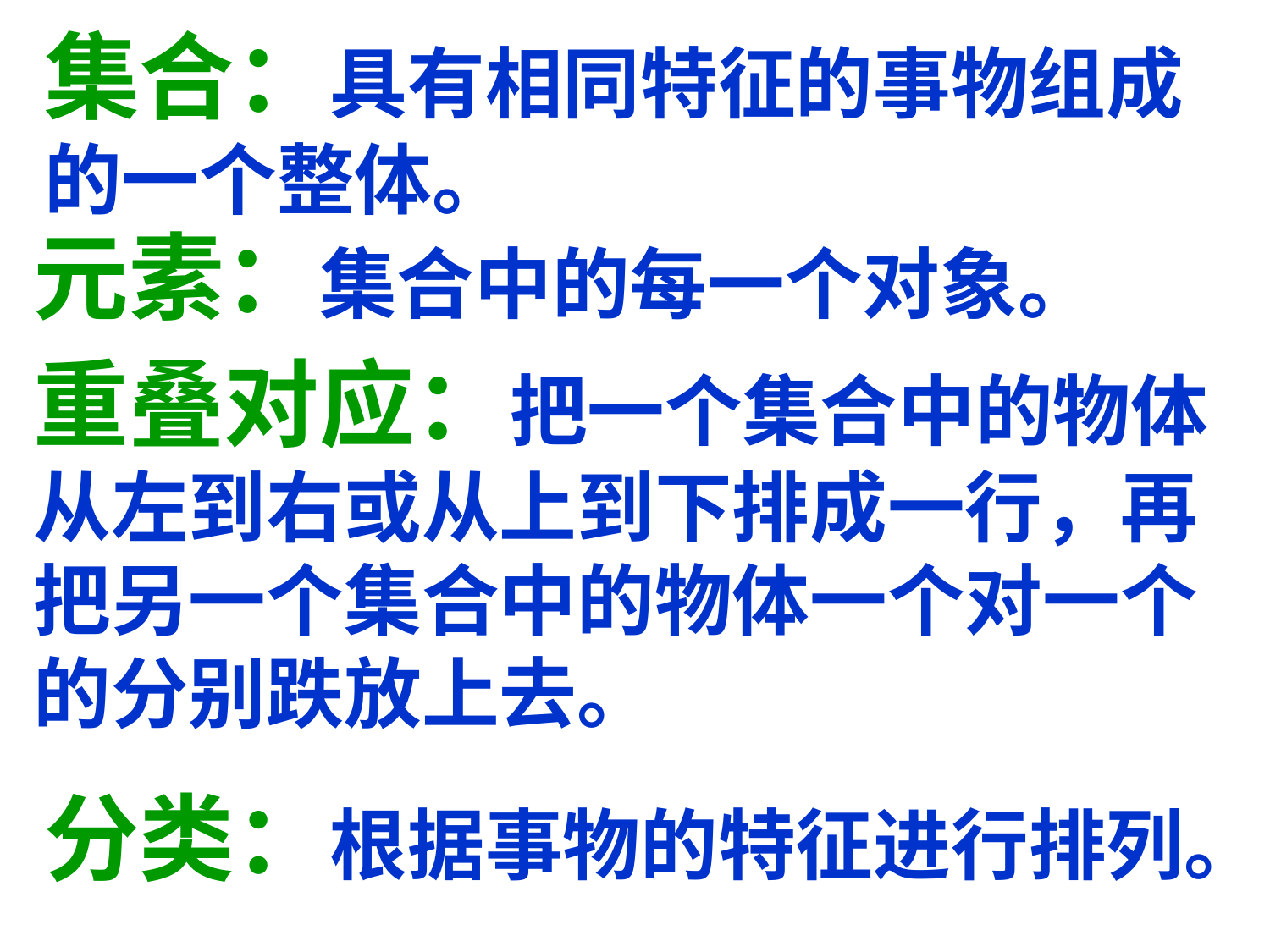

集合：具有相同特征的事物组成的一个整体。
元素：集合中的每一个对象。
重叠对应：把一个集合中的物体从左到右或从上到下排成一行，再把另一个集合中的物体一个对一个的分别跌放上去。
分类：根据事物的特征进行排列。